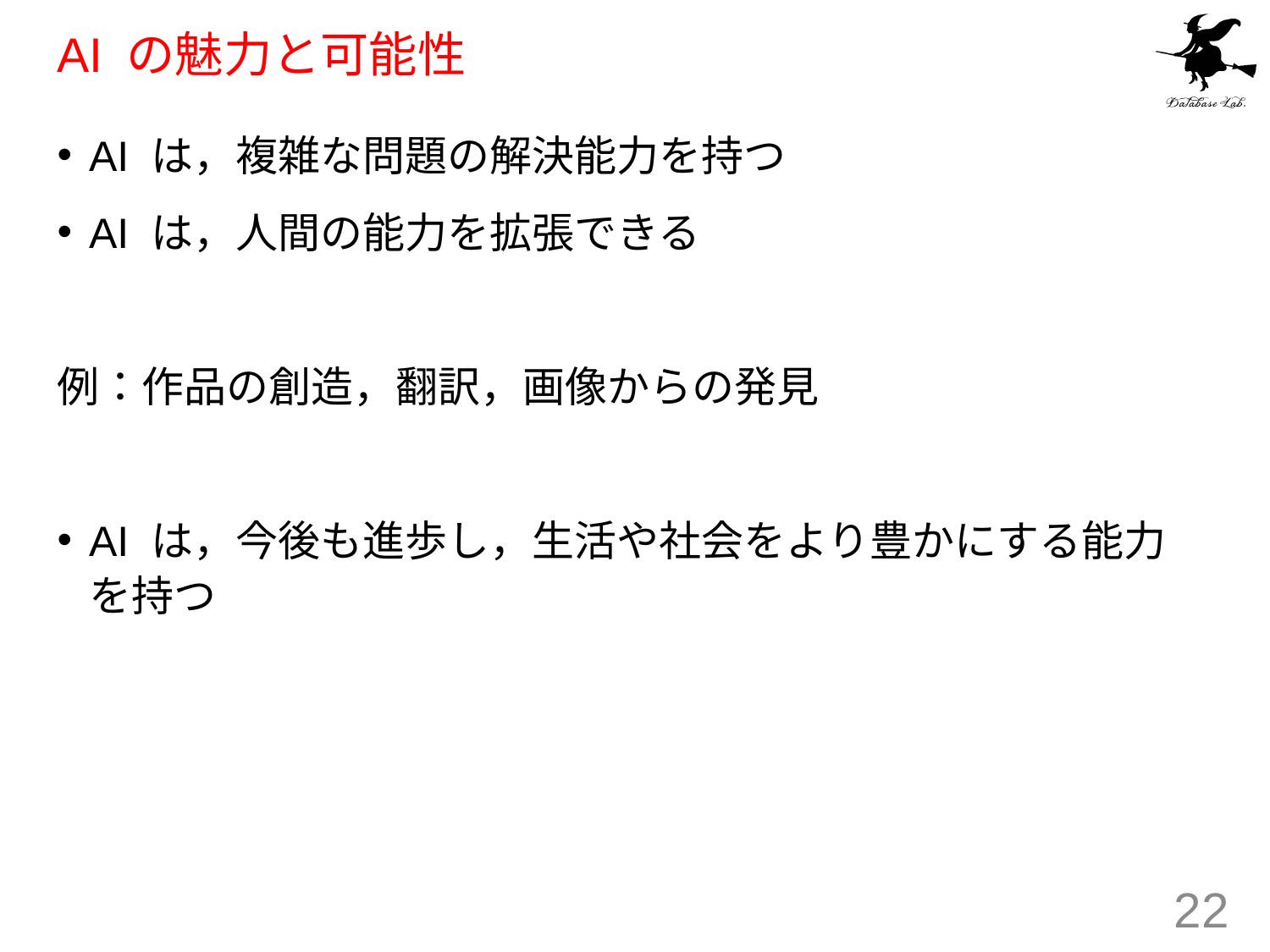

# AI の魅力と可能性
AI は，複雑な問題の解決能力を持つ
AI は，人間の能力を拡張できる

例：作品の創造，翻訳，画像からの発見

AI は，今後も進歩し，生活や社会をより豊かにする能力を持つ
22